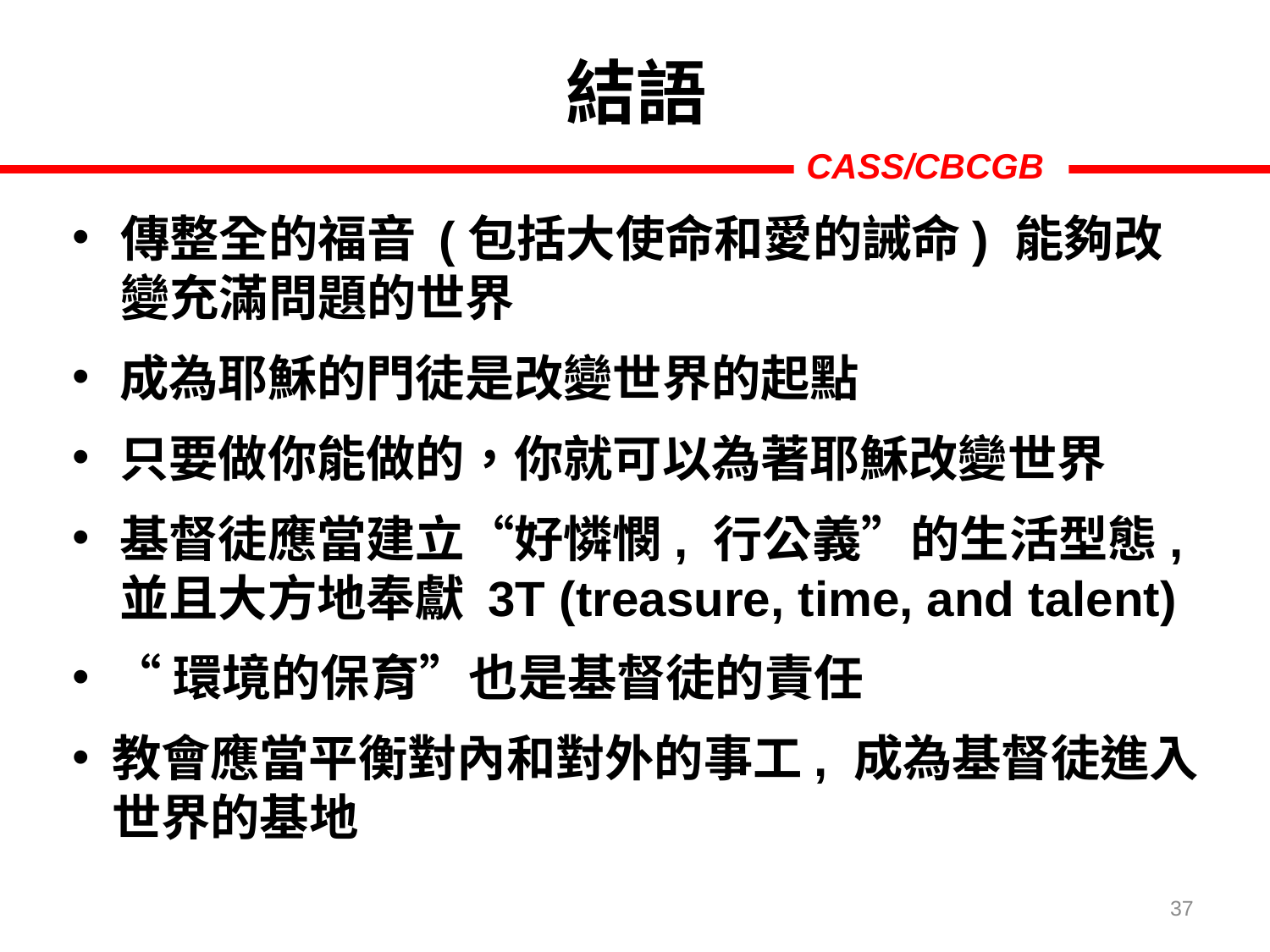

結語
傳整全的福音 (包括大使命和愛的誡命) 能夠改變充滿問題的世界
成為耶穌的門徒是改變世界的起點
只要做你能做的，你就可以為著耶穌改變世界
基督徒應當建立“好憐憫, 行公義”的生活型態, 並且大方地奉獻 3T (treasure, time, and talent)
“環境的保育”也是基督徒的責任
教會應當平衡對內和對外的事工, 成為基督徒進入世界的基地

37